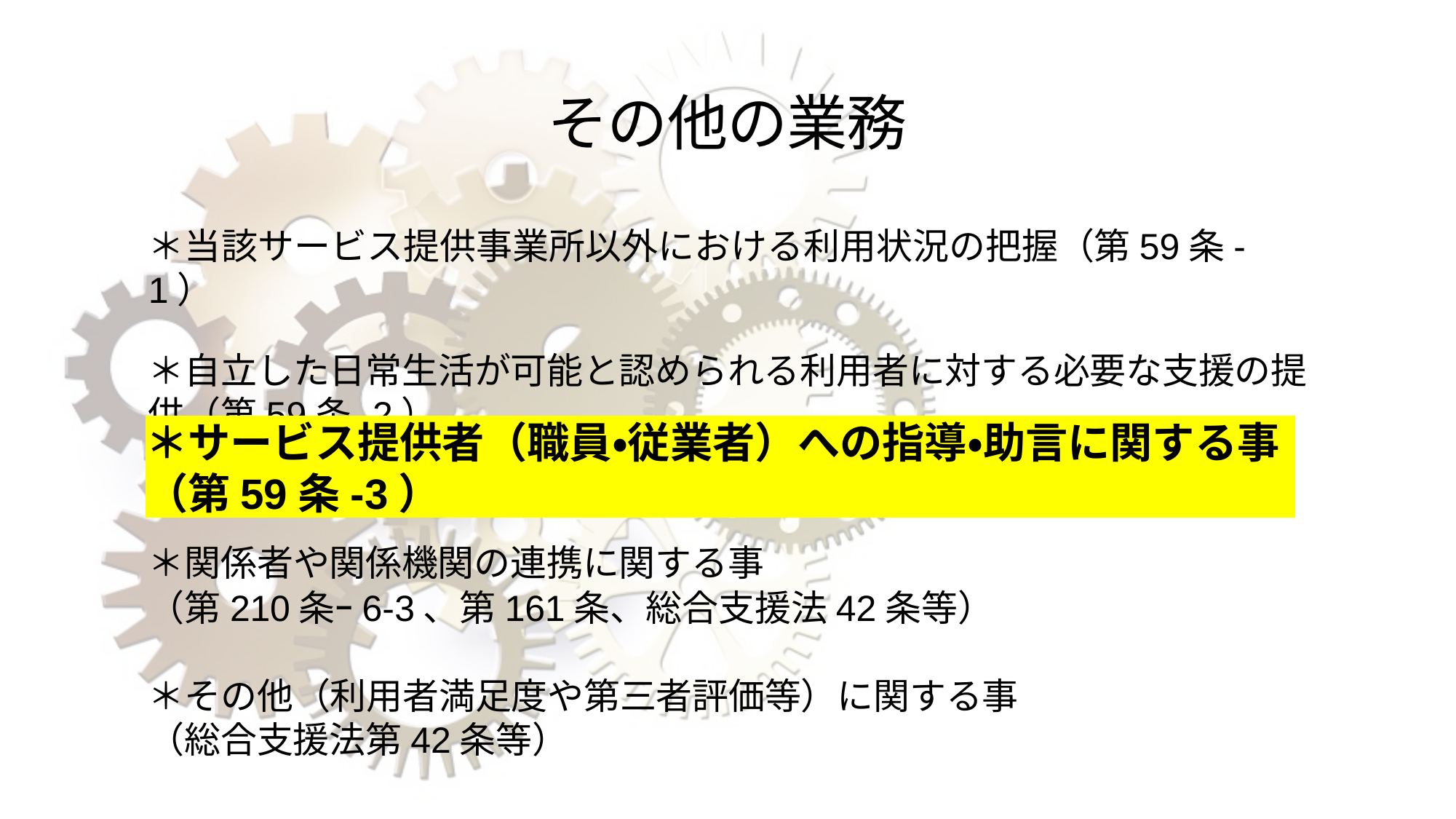

# その他の業務
＊当該サービス提供事業所以外における利用状況の把握（第59条-1）

＊自立した日常生活が可能と認められる利用者に対する必要な支援の提供（第59条-2）
＊サービス提供者（職員•従業者）への指導•助言に関する事
（第59条-3）
＊関係者や関係機関の連携に関する事
（第210条ｰ6-3、第161条、総合支援法42条等）

＊その他（利用者満足度や第三者評価等）に関する事
（総合支援法第42条等）